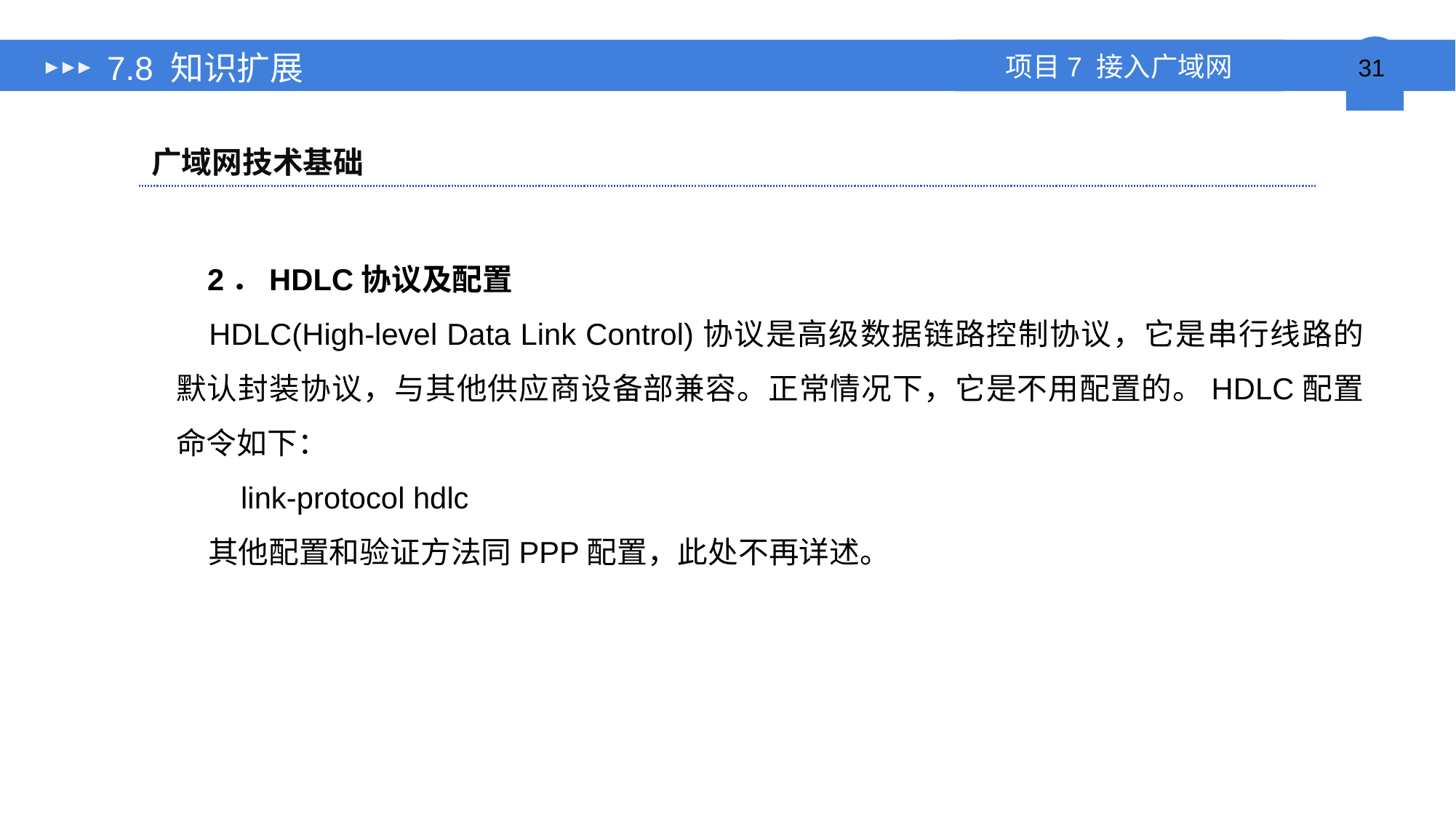

# 7.8 知识扩展
广域网技术基础

2．HDLC协议及配置
HDLC(High-level Data Link Control)协议是高级数据链路控制协议，它是串行线路的默认封装协议，与其他供应商设备部兼容。正常情况下，它是不用配置的。HDLC配置命令如下：
link-protocol hdlc
其他配置和验证方法同PPP配置，此处不再详述。